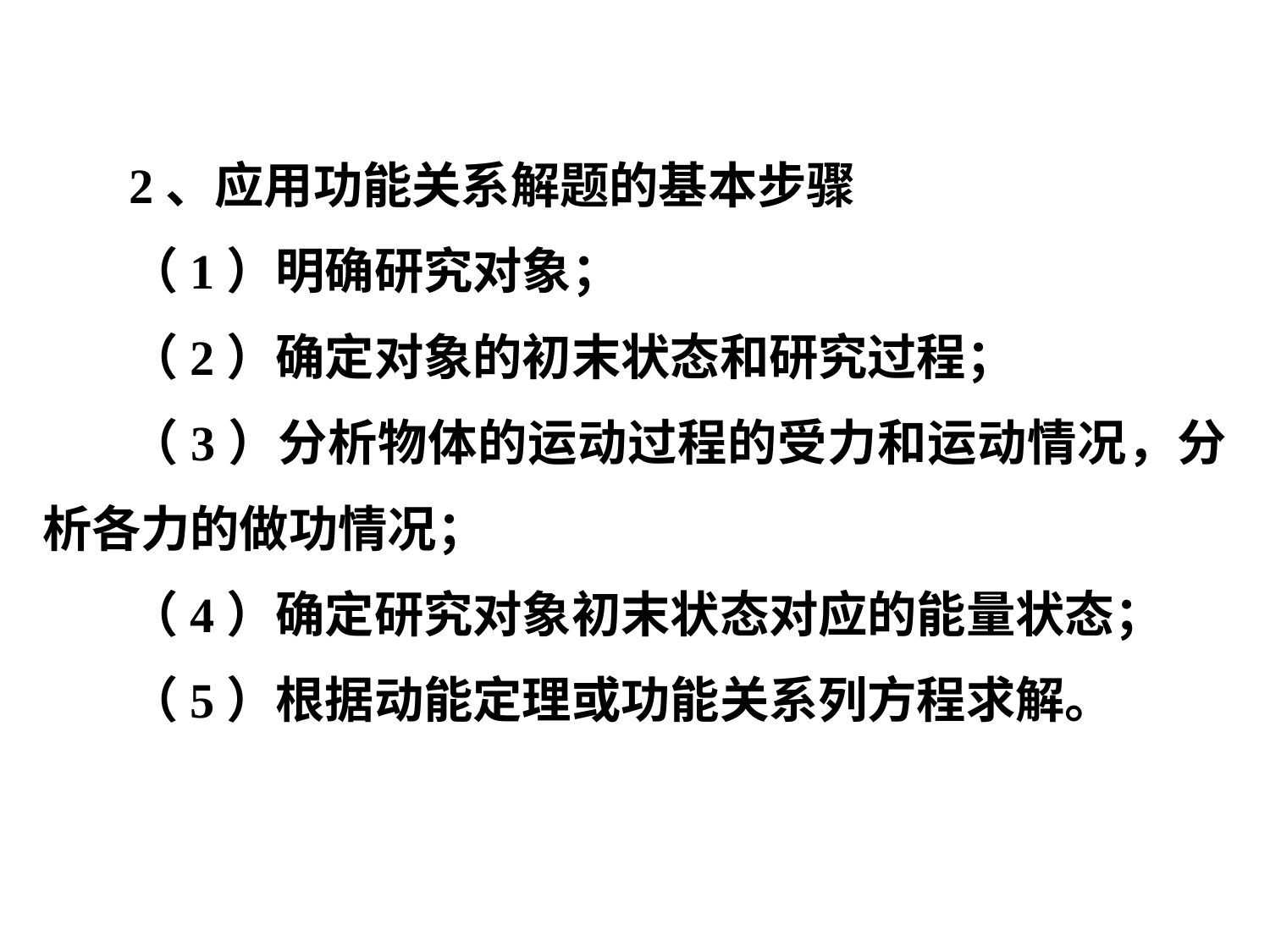

2、应用功能关系解题的基本步骤
（1）明确研究对象；
（2）确定对象的初末状态和研究过程；
（3）分析物体的运动过程的受力和运动情况，分析各力的做功情况；
（4）确定研究对象初末状态对应的能量状态；
（5）根据动能定理或功能关系列方程求解。